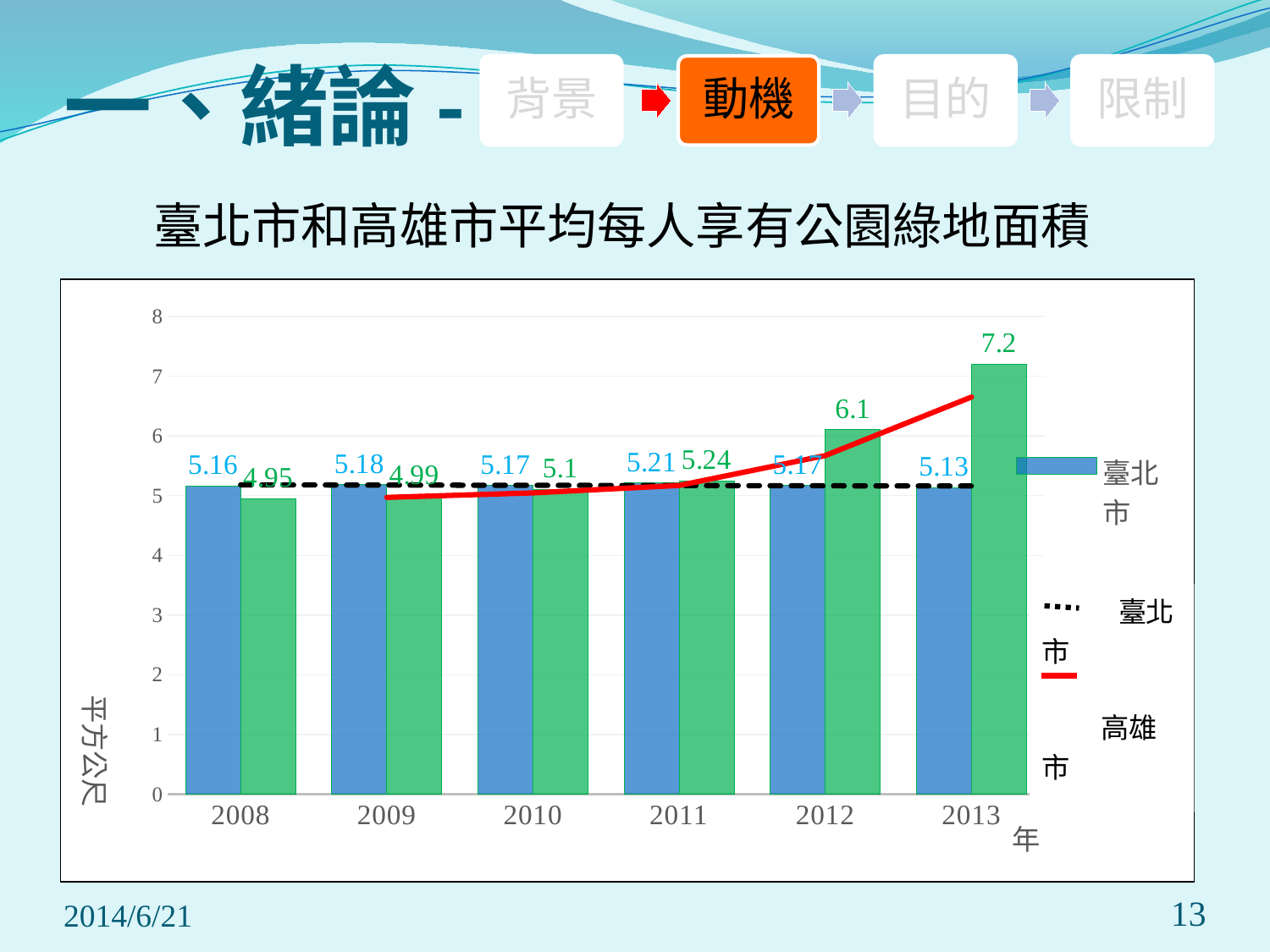

# 一、緒論-
背景
動機
目的
限制

臺北市和高雄市平均每人享有公園綠地面積

### Chart

| Category | 臺北市 | 高雄市 |
|---|---|---|
| 2008 | 5.16 | 4.95 |
| 2009 | 5.18 | 4.99 |
| 2010 | 5.17 | 5.1 |
| 2011 | 5.21 | 5.24 |
| 2012 | 5.17 | 6.1 |
| 2013 | 5.13 | 7.2 |
2014/6/21
13